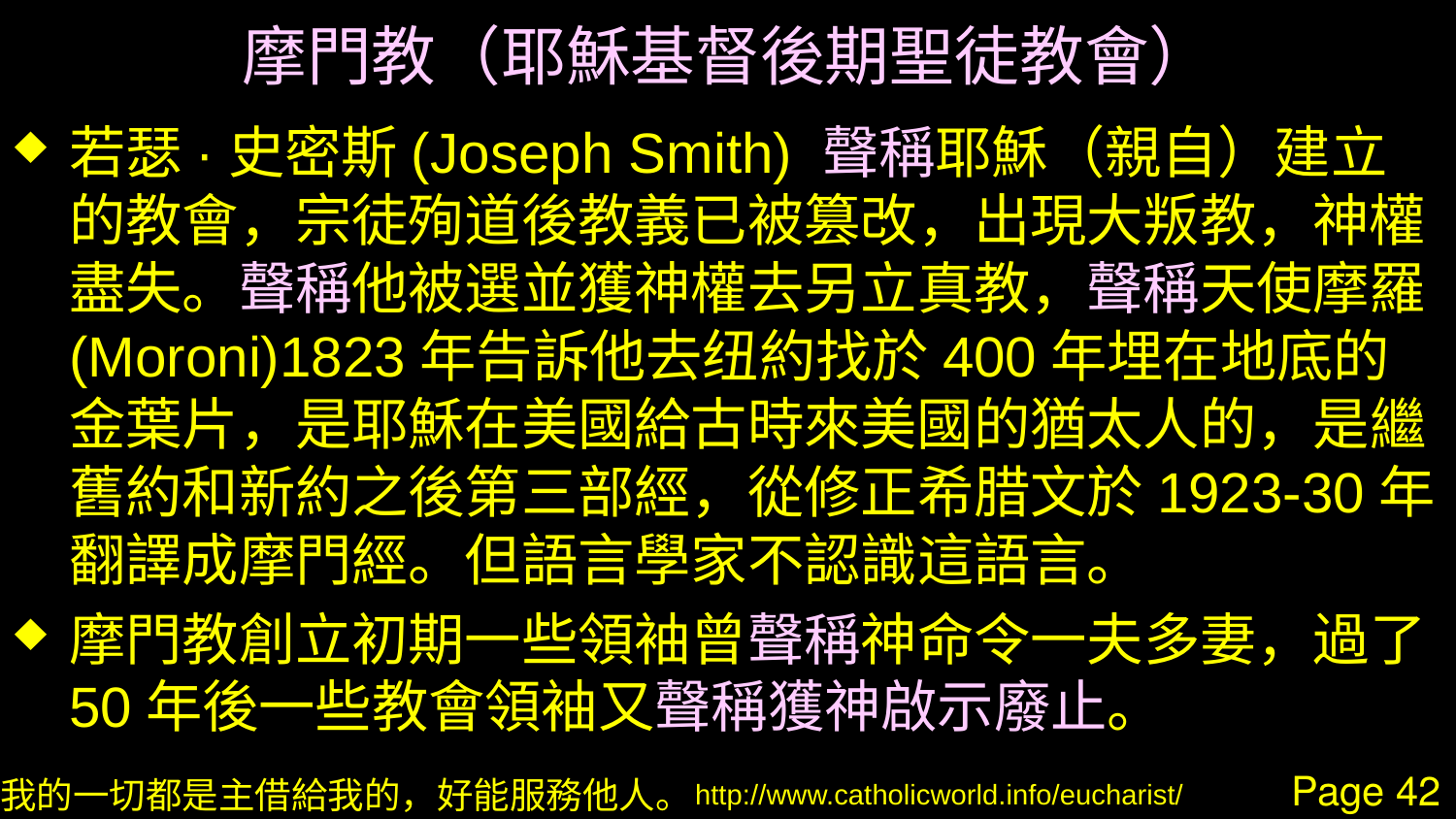

# 摩門教（耶穌基督後期聖徒教會）
若瑟·史密斯(Joseph Smith) 聲稱耶穌（親自）建立的教會，宗徒殉道後教義已被篡改，出現大叛教，神權盡失。聲稱他被選並獲神權去另立真教，聲稱天使摩羅(Moroni)1823年告訴他去纽約找於400年埋在地底的金葉片，是耶穌在美國給古時來美國的猶太人的，是繼舊約和新約之後第三部經，從修正希腊文於1923-30年翻譯成摩門經。但語言學家不認識這語言。
摩門教創立初期一些領袖曾聲稱神命令一夫多妻，過了50年後一些教會領袖又聲稱獲神啟示廢止。